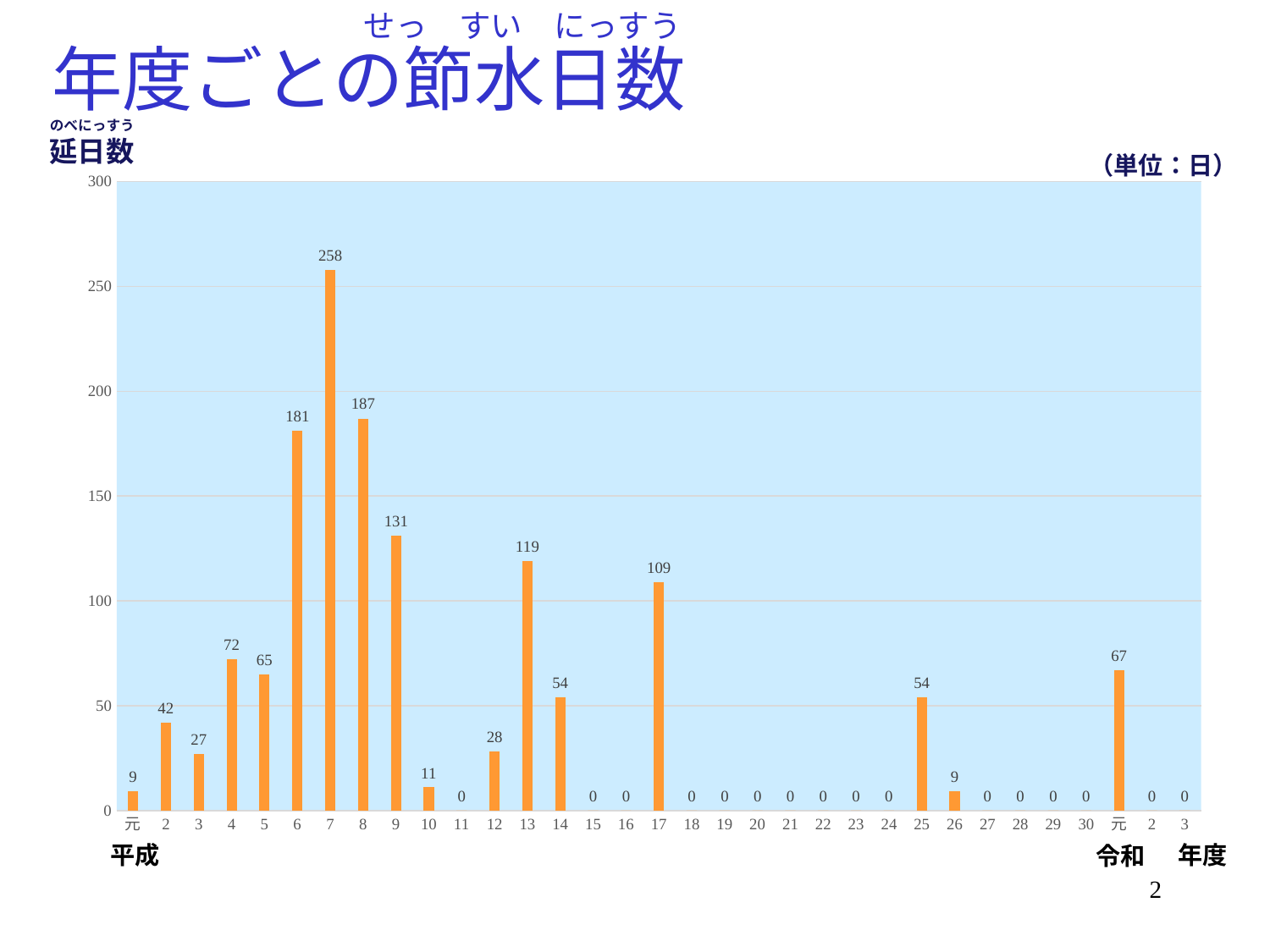

せっ　すい　にっすう
# 年度ごとの節水日数
のべにっすう
延日数
（単位：日）

### Chart

| Category | 日数 |
|---|---|
| 元 | 9.0 |
| 2 | 42.0 |
| 3 | 27.0 |
| 4 | 72.0 |
| 5 | 65.0 |
| 6 | 181.0 |
| 7 | 258.0 |
| 8 | 187.0 |
| 9 | 131.0 |
| 10 | 11.0 |
| 11 | 0.0 |
| 12 | 28.0 |
| 13 | 119.0 |
| 14 | 54.0 |
| 15 | 0.0 |
| 16 | 0.0 |
| 17 | 109.0 |
| 18 | 0.0 |
| 19 | 0.0 |
| 20 | 0.0 |
| 21 | 0.0 |
| 22 | 0.0 |
| 23 | 0.0 |
| 24 | 0.0 |
| 25 | 54.0 |
| 26 | 9.0 |
| 27 | 0.0 |
| 28 | 0.0 |
| 29 | 0.0 |
| 30 | 0.0 |
| 元 | 67.0 |
| 2 | 0.0 |
| 3 | 0.0 |
平成
年度
令和
2